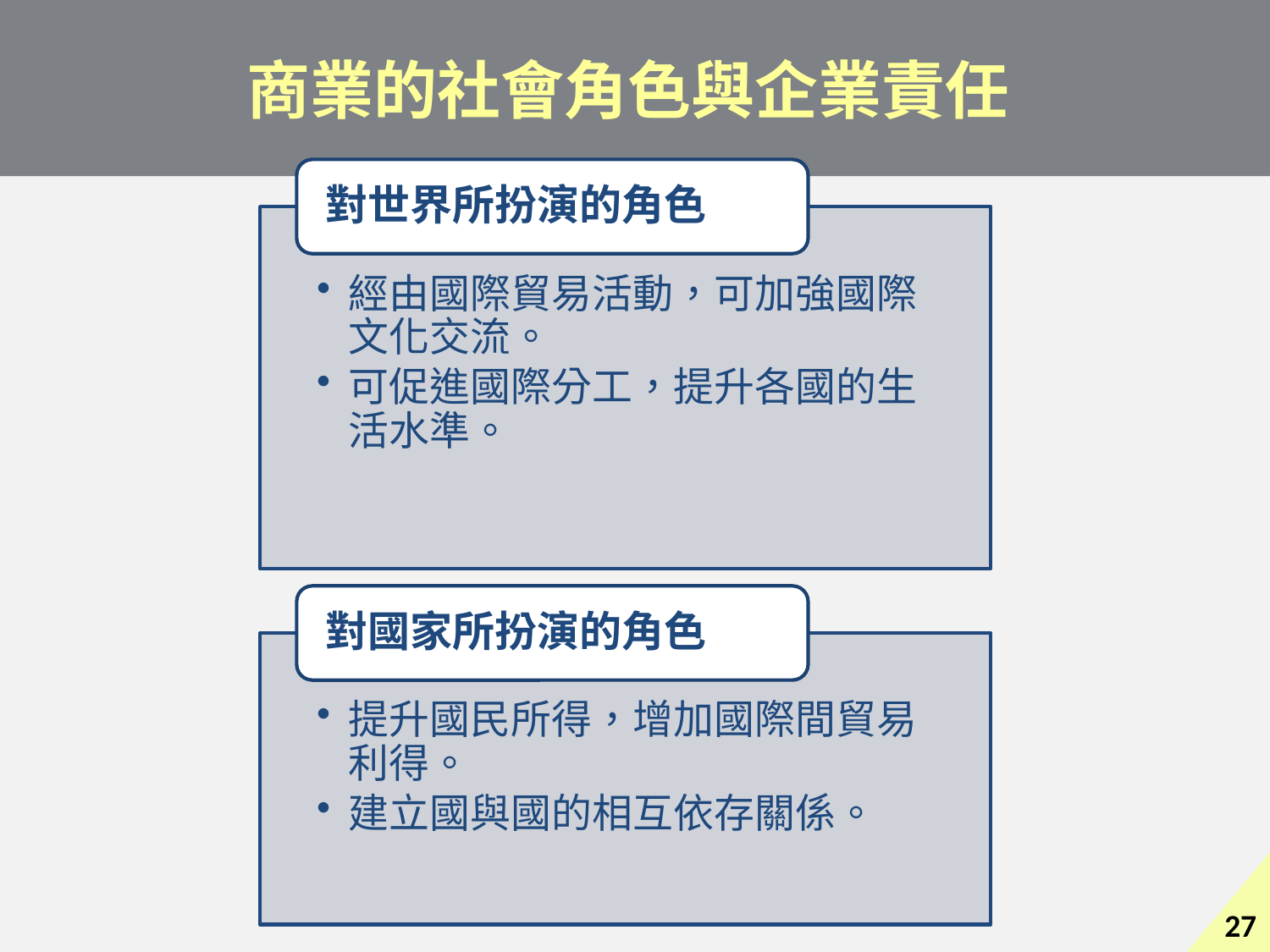

商業的社會角色與企業責任
經由國際貿易活動，可加強國際文化交流。
可促進國際分工，提升各國的生活水準。
對世界所扮演的角色
提升國民所得，增加國際間貿易利得。
建立國與國的相互依存關係。
對國家所扮演的角色

27